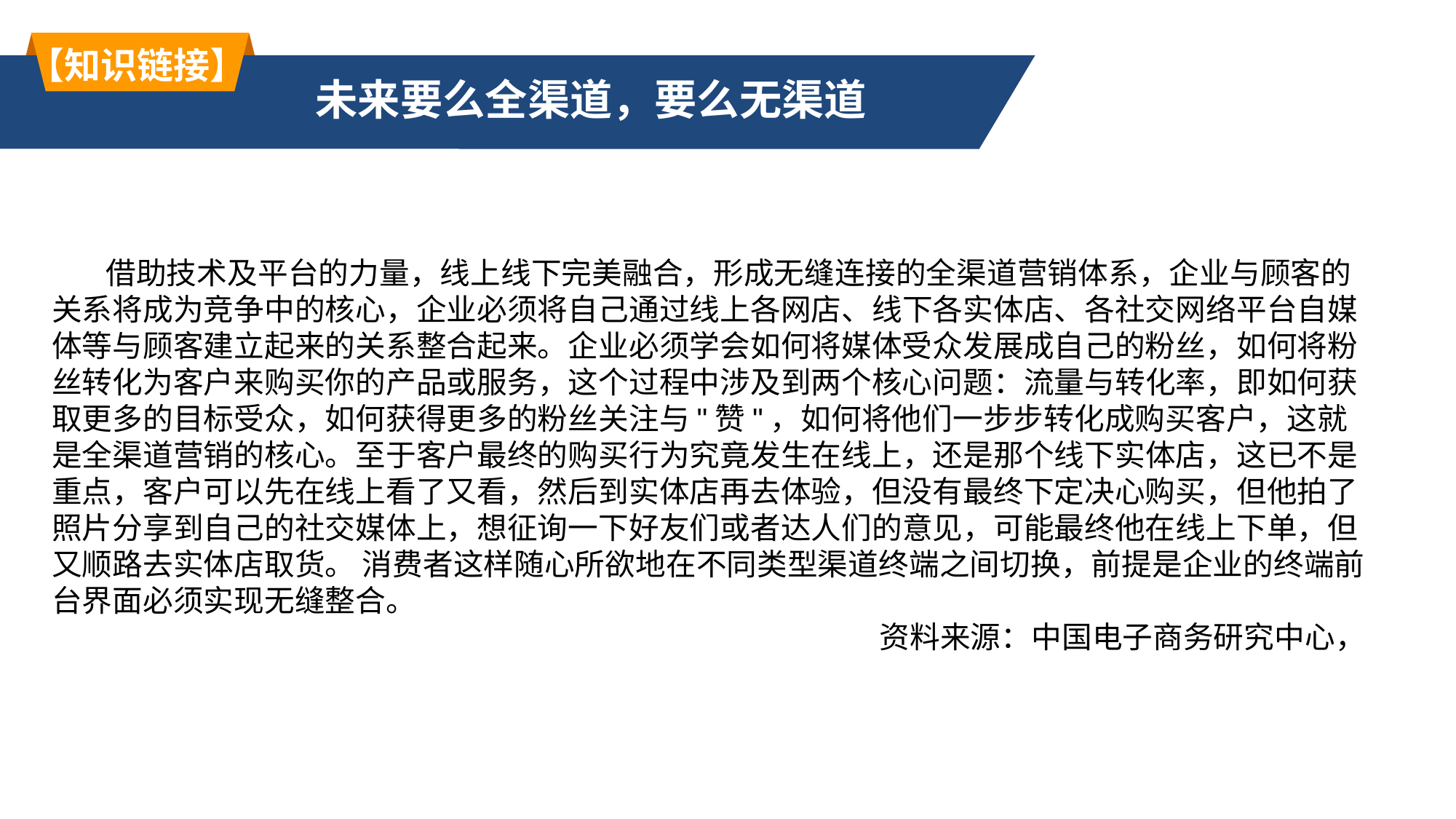

【知识链接】

未来要么全渠道，要么无渠道
       借助技术及平台的力量，线上线下完美融合，形成无缝连接的全渠道营销体系，企业与顾客的关系将成为竞争中的核心，企业必须将自己通过线上各网店、线下各实体店、各社交网络平台自媒体等与顾客建立起来的关系整合起来。企业必须学会如何将媒体受众发展成自己的粉丝，如何将粉丝转化为客户来购买你的产品或服务，这个过程中涉及到两个核心问题：流量与转化率，即如何获取更多的目标受众，如何获得更多的粉丝关注与"赞"，如何将他们一步步转化成购买客户，这就是全渠道营销的核心。至于客户最终的购买行为究竟发生在线上，还是那个线下实体店，这已不是重点，客户可以先在线上看了又看，然后到实体店再去体验，但没有最终下定决心购买，但他拍了照片分享到自己的社交媒体上，想征询一下好友们或者达人们的意见，可能最终他在线上下单，但又顺路去实体店取货。 消费者这样随心所欲地在不同类型渠道终端之间切换，前提是企业的终端前台界面必须实现无缝整合。
资料来源：中国电子商务研究中心，